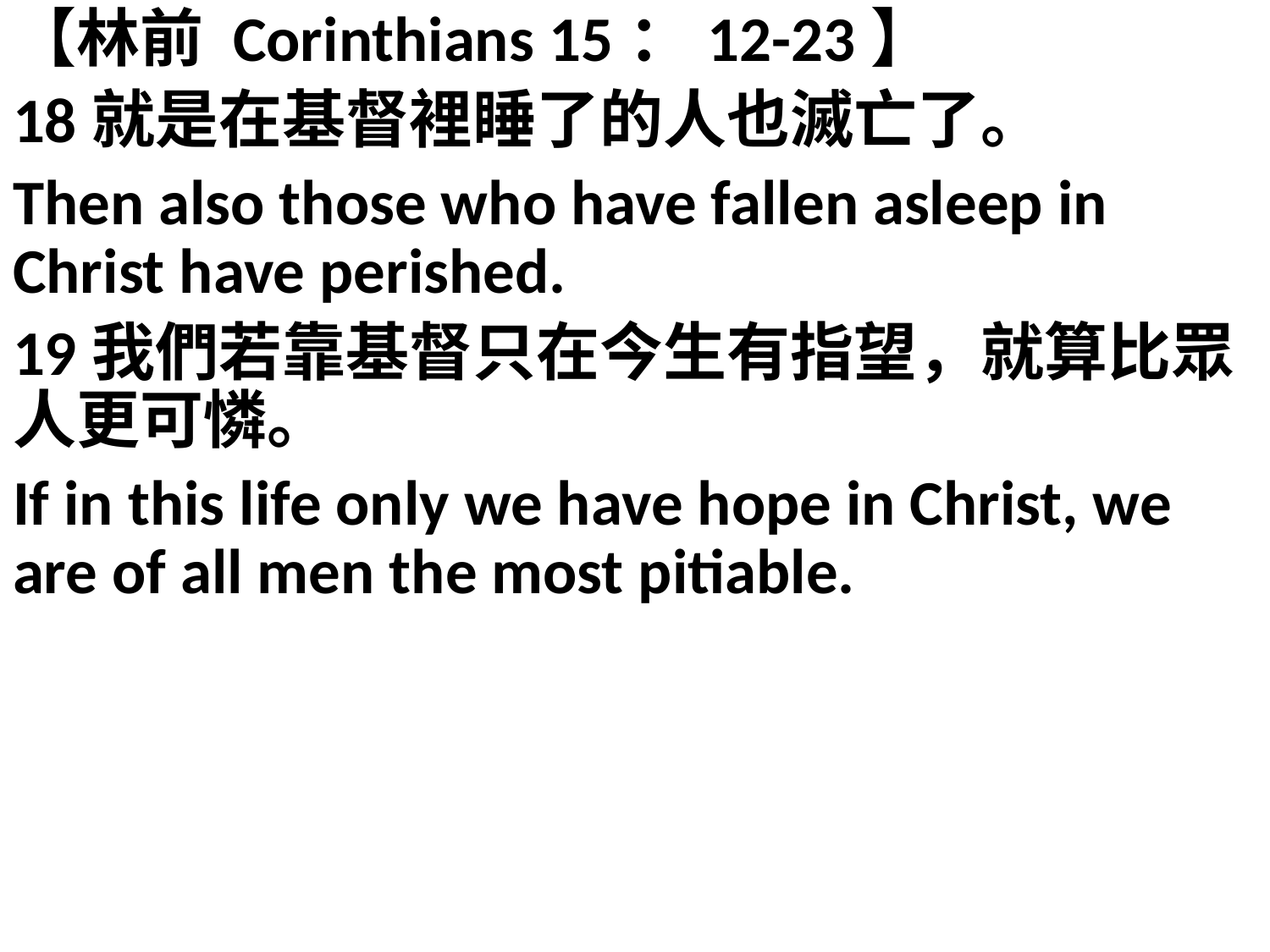

【林前 Corinthians 15：12-23】
18就是在基督裡睡了的人也滅亡了。
Then also those who have fallen asleep in Christ have perished.
19我們若靠基督只在今生有指望，就算比眾人更可憐。
If in this life only we have hope in Christ, we are of all men the most pitiable.